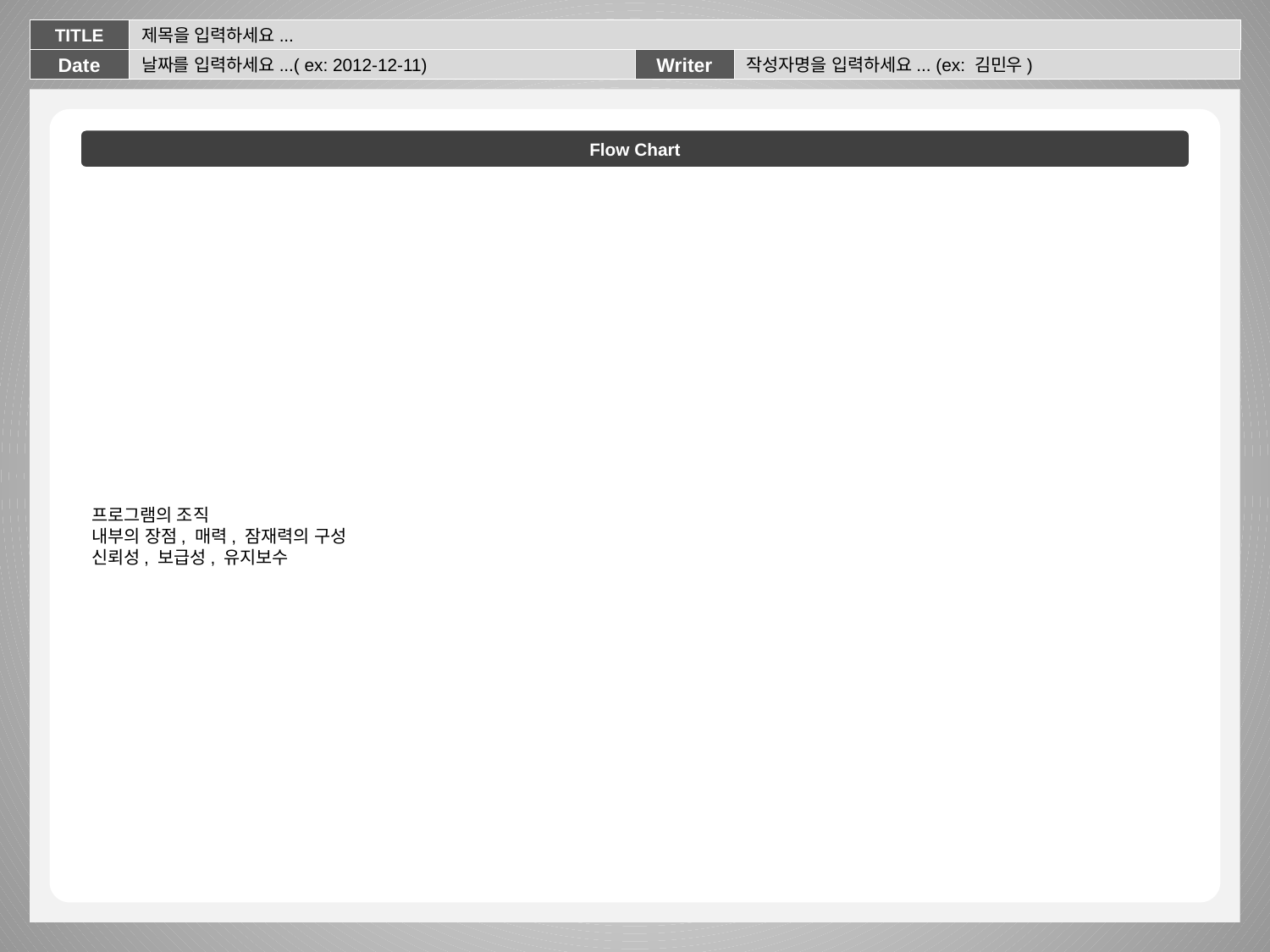

TITLE
제목을 입력하세요...
Date
날짜를 입력하세요...( ex: 2012-12-11)
Writer
작성자명을 입력하세요... (ex: 김민우)

Flow Chart
프로그램의 조직
내부의 장점, 매력, 잠재력의 구성
신뢰성, 보급성, 유지보수